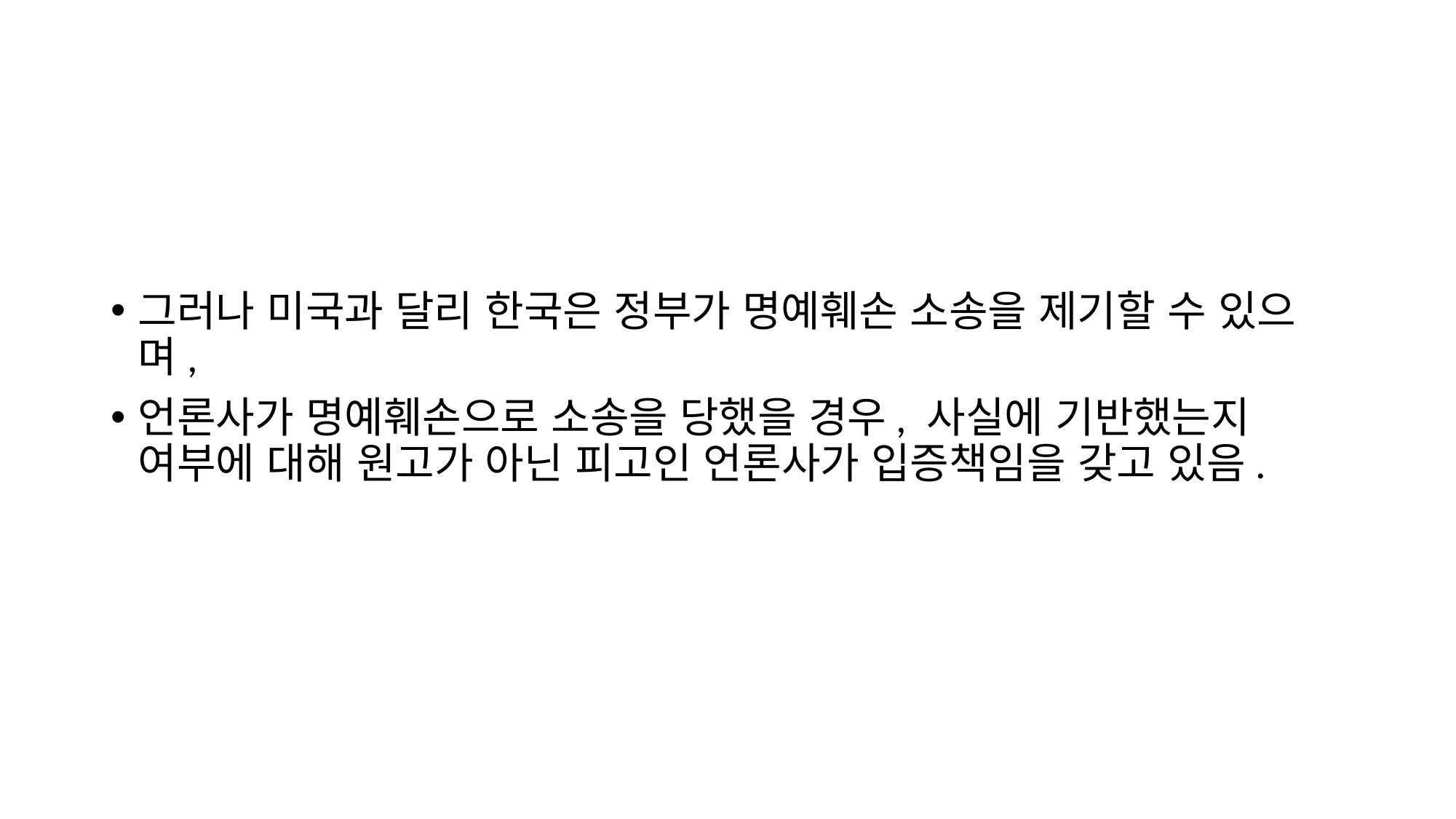

#

그러나 미국과 달리 한국은 정부가 명예훼손 소송을 제기할 수 있으며,
언론사가 명예훼손으로 소송을 당했을 경우, 사실에 기반했는지 여부에 대해 원고가 아닌 피고인 언론사가 입증책임을 갖고 있음.